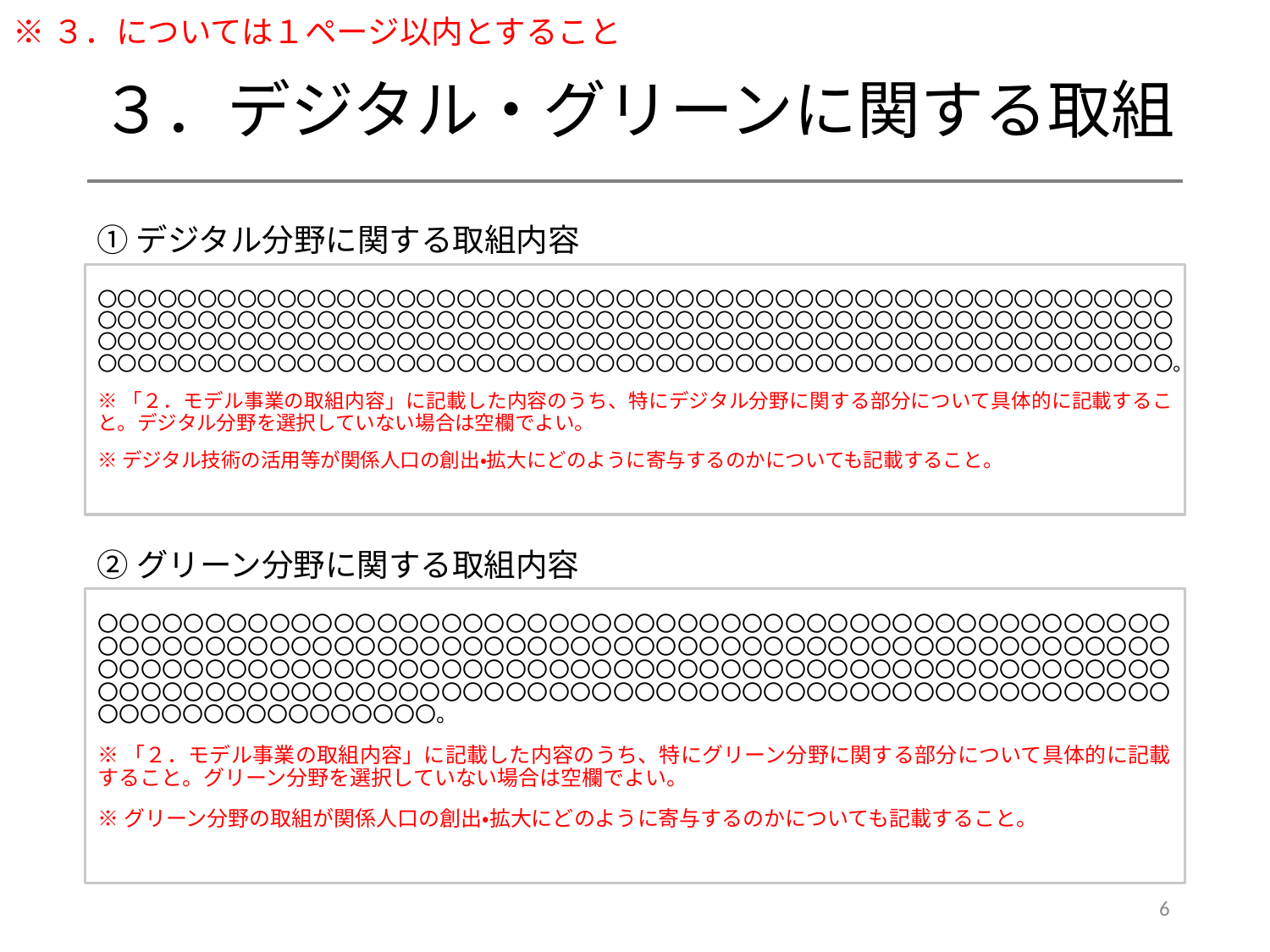

※３．については１ページ以内とすること
# ３．デジタル・グリーンに関する取組
①デジタル分野に関する取組内容
〇〇〇〇〇〇〇〇〇〇〇〇〇〇〇〇〇〇〇〇〇〇〇〇〇〇〇〇〇〇〇〇〇〇〇〇〇〇〇〇〇〇〇〇〇〇〇〇〇〇〇〇〇〇〇〇〇〇〇〇〇〇〇〇〇〇〇〇〇〇〇〇〇〇〇〇〇〇〇〇〇〇〇〇〇〇〇〇〇〇〇〇〇〇〇〇〇〇〇〇〇〇〇〇〇〇〇〇〇〇〇〇〇〇〇〇〇〇〇〇〇〇〇〇〇〇〇〇〇〇〇〇〇〇〇〇〇〇〇〇〇〇〇〇〇〇〇〇〇〇〇〇〇〇〇〇〇〇〇〇〇〇〇〇〇〇〇〇〇〇〇〇〇〇〇〇〇〇〇〇〇〇〇〇〇〇〇〇〇〇〇〇〇〇〇〇〇〇〇〇〇〇〇〇〇〇〇〇〇〇〇〇〇〇〇〇。
※「２．モデル事業の取組内容」に記載した内容のうち、特にデジタル分野に関する部分について具体的に記載すること。デジタル分野を選択していない場合は空欄でよい。
※デジタル技術の活用等が関係人口の創出・拡大にどのように寄与するのかについても記載すること。
②グリーン分野に関する取組内容
〇〇〇〇〇〇〇〇〇〇〇〇〇〇〇〇〇〇〇〇〇〇〇〇〇〇〇〇〇〇〇〇〇〇〇〇〇〇〇〇〇〇〇〇〇〇〇〇〇〇〇〇〇〇〇〇〇〇〇〇〇〇〇〇〇〇〇〇〇〇〇〇〇〇〇〇〇〇〇〇〇〇〇〇〇〇〇〇〇〇〇〇〇〇〇〇〇〇〇〇〇〇〇〇〇〇〇〇〇〇〇〇〇〇〇〇〇〇〇〇〇〇〇〇〇〇〇〇〇〇〇〇〇〇〇〇〇〇〇〇〇〇〇〇〇〇〇〇〇〇〇〇〇〇〇〇〇〇〇〇〇〇〇〇〇〇〇〇〇〇〇〇〇〇〇〇〇〇〇〇〇〇〇〇〇〇〇〇〇〇〇〇〇〇〇〇〇〇〇〇〇〇〇〇〇〇〇〇〇〇〇〇〇〇〇〇。
※「２．モデル事業の取組内容」に記載した内容のうち、特にグリーン分野に関する部分について具体的に記載すること。グリーン分野を選択していない場合は空欄でよい。
※グリーン分野の取組が関係人口の創出・拡大にどのように寄与するのかについても記載すること。
6